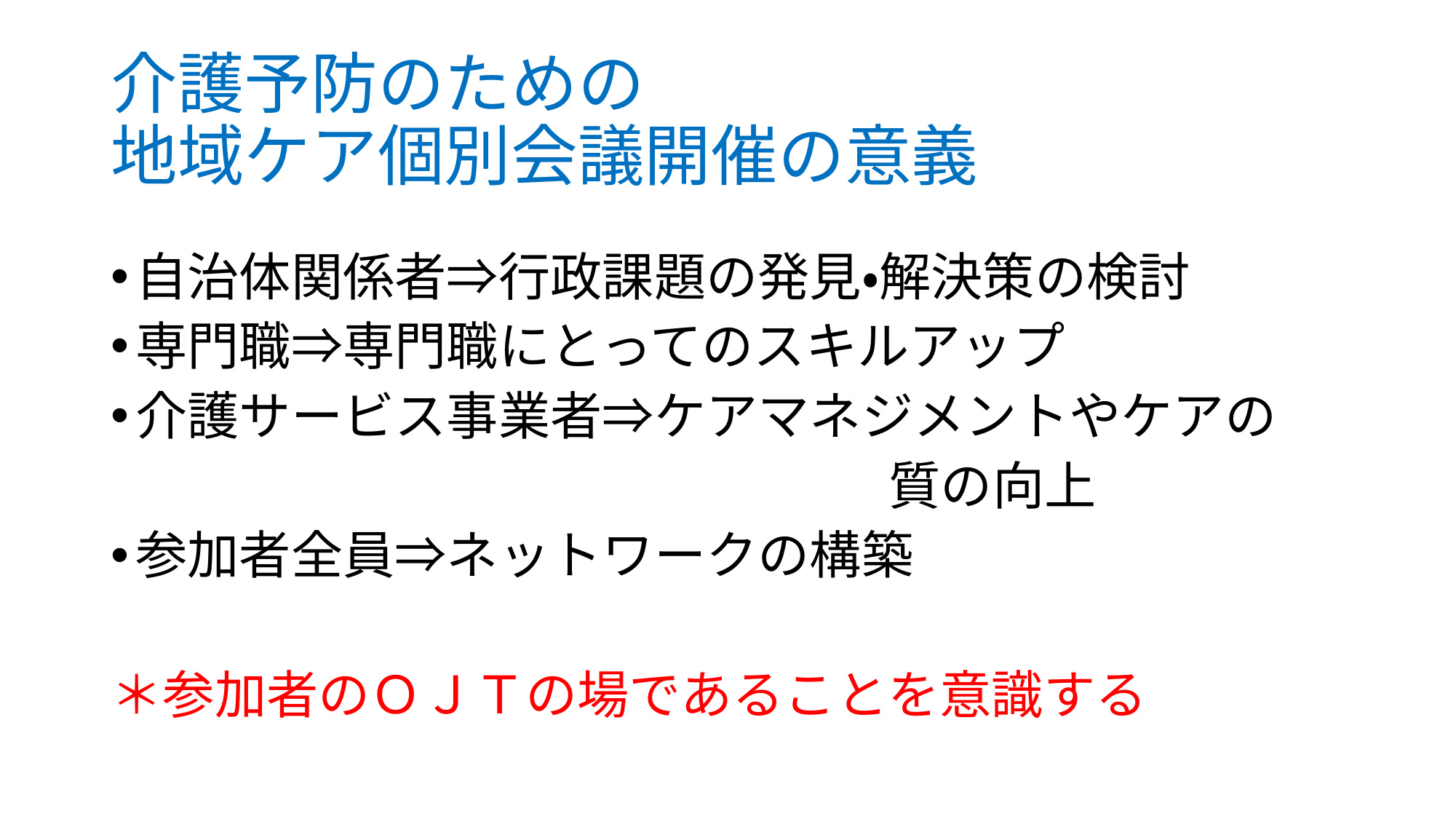

# 介護予防のための 地域ケア個別会議開催の意義
自治体関係者⇒行政課題の発見・解決策の検討
専門職⇒専門職にとってのスキルアップ
介護サービス事業者⇒ケアマネジメントやケアの
　　　　　　　　　　　　　　　質の向上
参加者全員⇒ネットワークの構築

＊参加者のＯＪＴの場であることを意識する